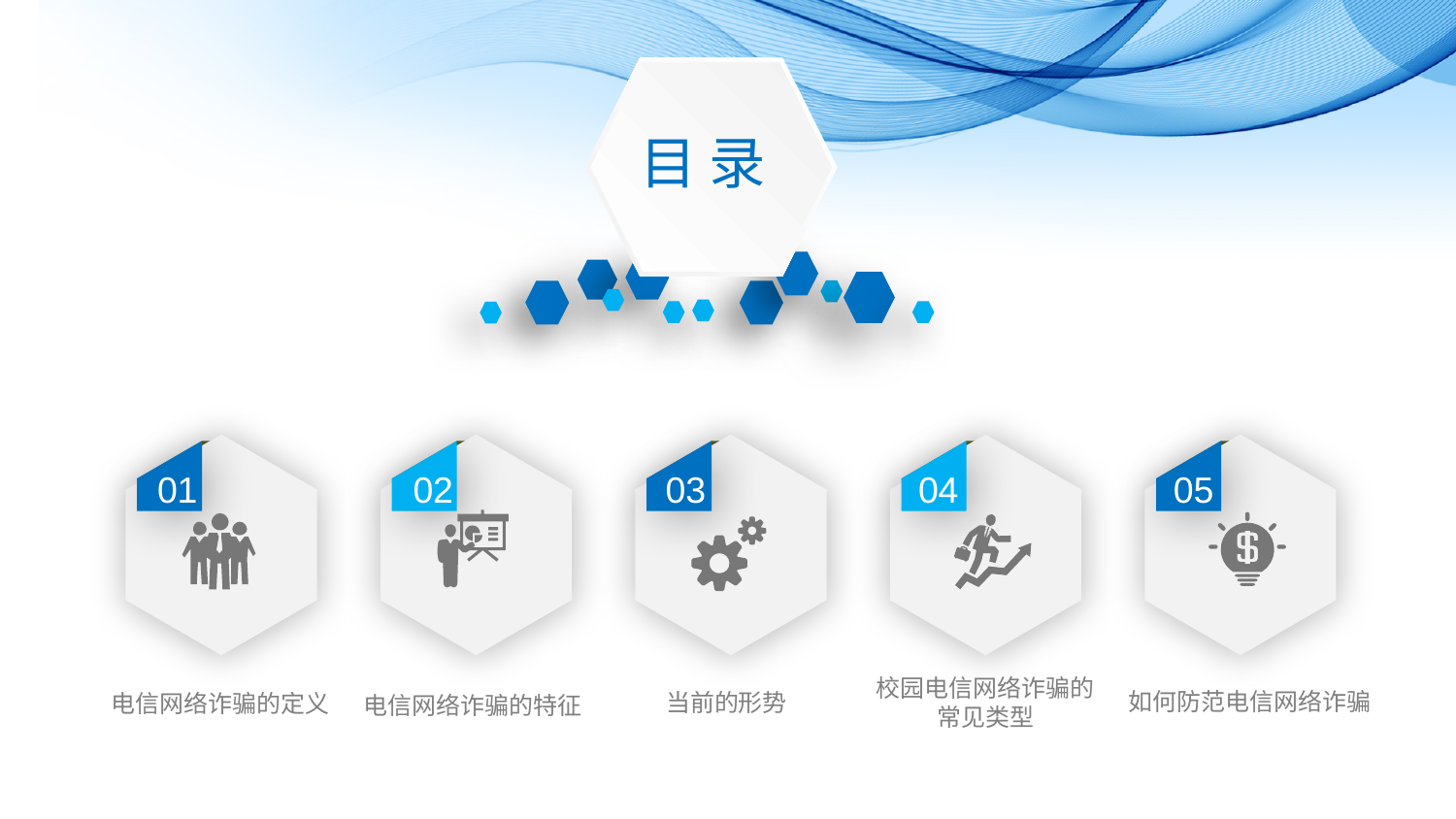

目 录

01

02

03

04

05

如何防范电信网络诈骗
当前的形势
校园电信网络诈骗的
常见类型
电信网络诈骗的定义
电信网络诈骗的特征